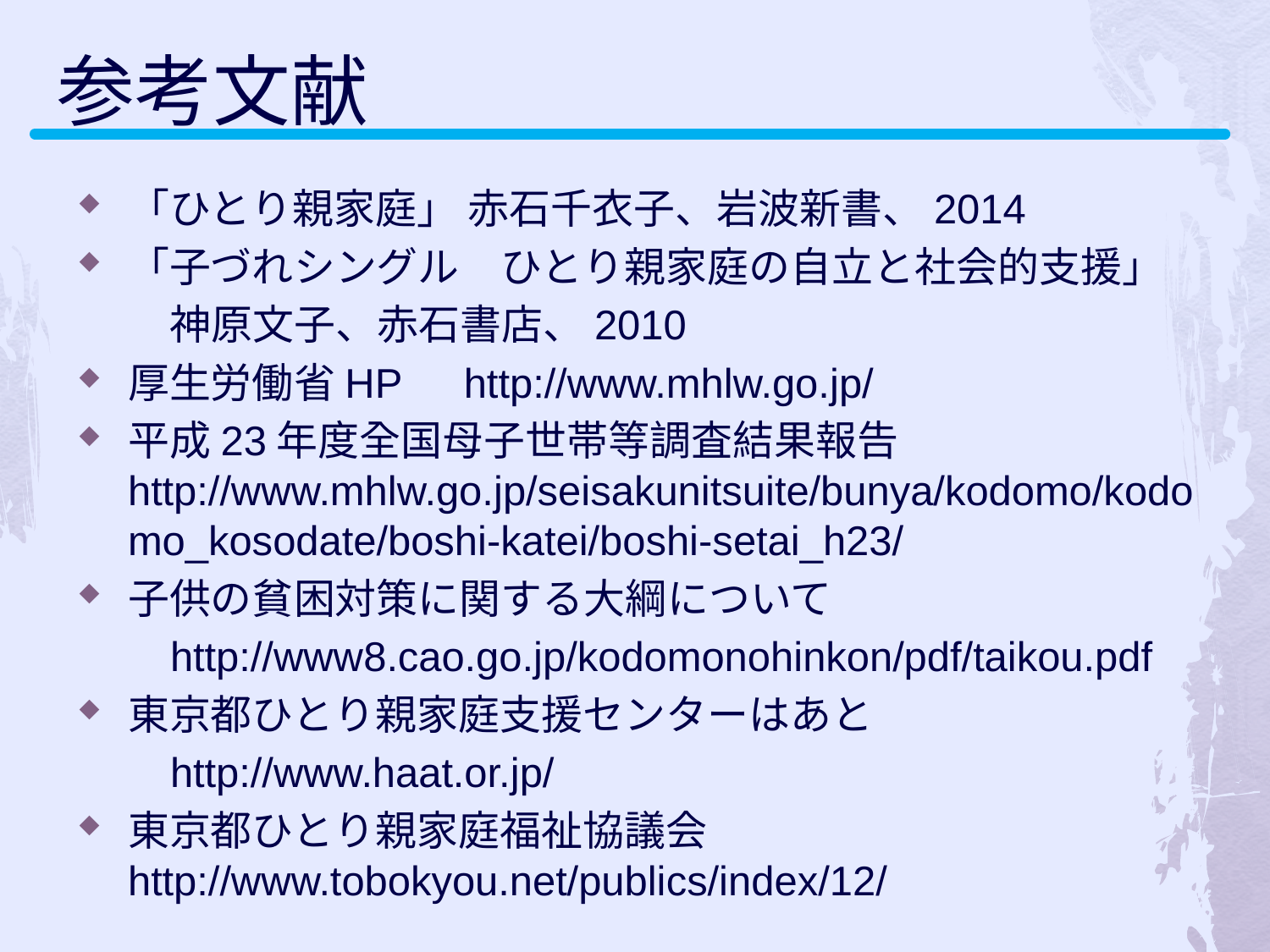

参考文献
「ひとり親家庭」 赤石千衣子、岩波新書、2014
「子づれシングル　ひとり親家庭の自立と社会的支援」
　　 神原文子、赤石書店、2010
厚生労働省HP　http://www.mhlw.go.jp/
平成23年度全国母子世帯等調査結果報告 http://www.mhlw.go.jp/seisakunitsuite/bunya/kodomo/kodomo_kosodate/boshi-katei/boshi-setai_h23/
子供の貧困対策に関する大綱について
　　http://www8.cao.go.jp/kodomonohinkon/pdf/taikou.pdf
東京都ひとり親家庭支援センターはあと
　　http://www.haat.or.jp/
東京都ひとり親家庭福祉協議会 http://www.tobokyou.net/publics/index/12/